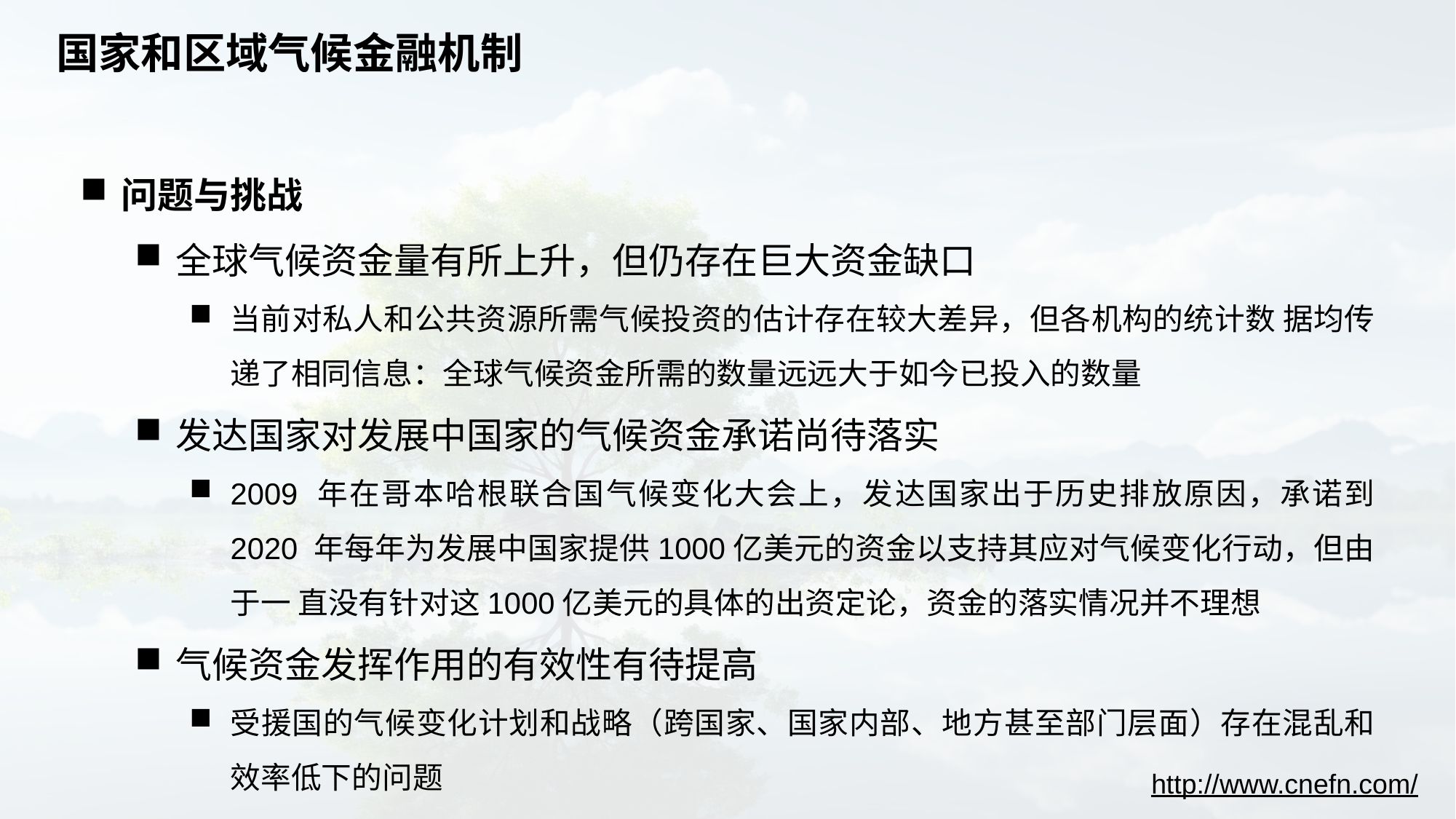

# 国家和区域气候金融机制
问题与挑战
全球气候资金量有所上升，但仍存在巨大资金缺口
当前对私人和公共资源所需气候投资的估计存在较大差异，但各机构的统计数 据均传递了相同信息：全球气候资金所需的数量远远大于如今已投入的数量
发达国家对发展中国家的气候资金承诺尚待落实
2009 年在哥本哈根联合国气候变化大会上，发达国家出于历史排放原因，承诺到 2020 年每年为发展中国家提供1000亿美元的资金以支持其应对气候变化行动，但由于一 直没有针对这1000亿美元的具体的出资定论，资金的落实情况并不理想
气候资金发挥作用的有效性有待提高
受援国的气候变化计划和战略（跨国家、国家内部、地方甚至部门层面）存在混乱和效率低下的问题